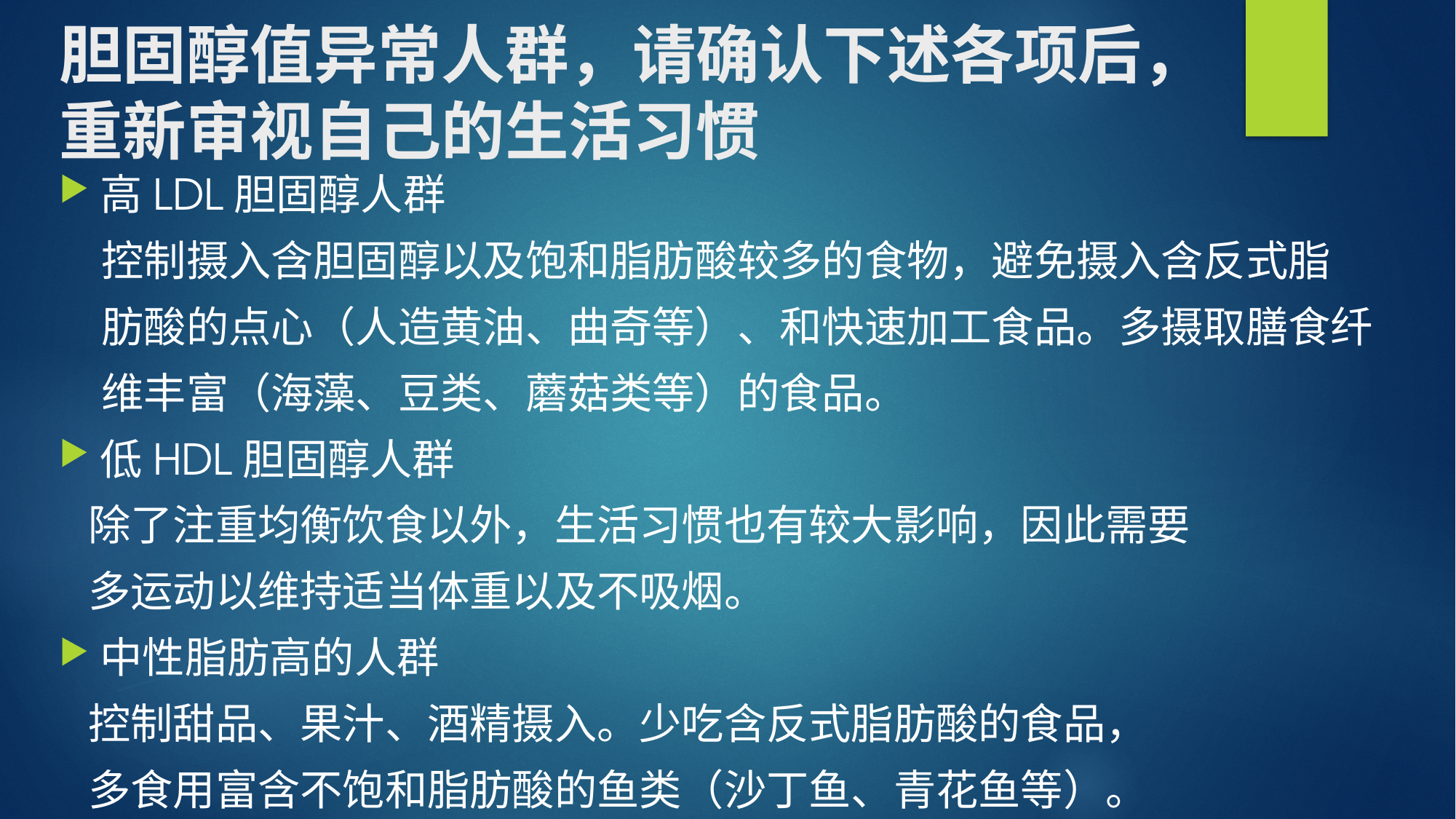

# 胆固醇值异常人群，请确认下述各项后，重新审视自己的生活习惯
高LDL胆固醇人群
　控制摄入含胆固醇以及饱和脂肪酸较多的食物，避免摄入含反式脂
　肪酸的点心（人造黄油、曲奇等）、和快速加工食品。多摄取膳食纤
　维丰富（海藻、豆类、蘑菇类等）的食品。
低HDL胆固醇人群
  除了注重均衡饮食以外，生活习惯也有较大影响，因此需要
  多运动以维持适当体重以及不吸烟。
中性脂肪高的人群
  控制甜品、果汁、酒精摄入。少吃含反式脂肪酸的食品，
  多食用富含不饱和脂肪酸的鱼类（沙丁鱼、青花鱼等）。